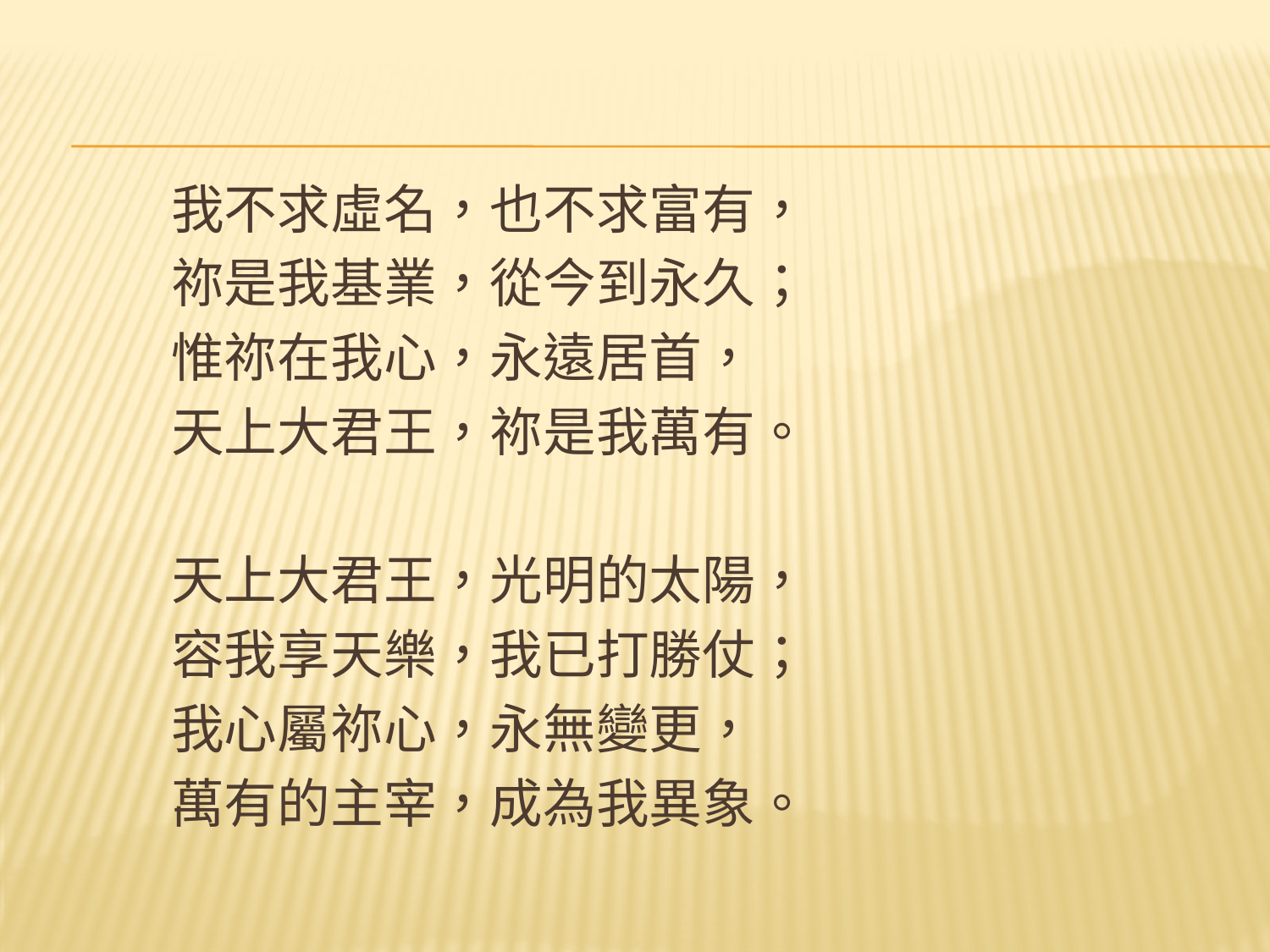

我不求虛名，也不求富有，
祢是我基業，從今到永久；
惟祢在我心，永遠居首，
天上大君王，祢是我萬有。

天上大君王，光明的太陽，
容我享天樂，我已打勝仗；
我心屬祢心，永無變更，
萬有的主宰，成為我異象。